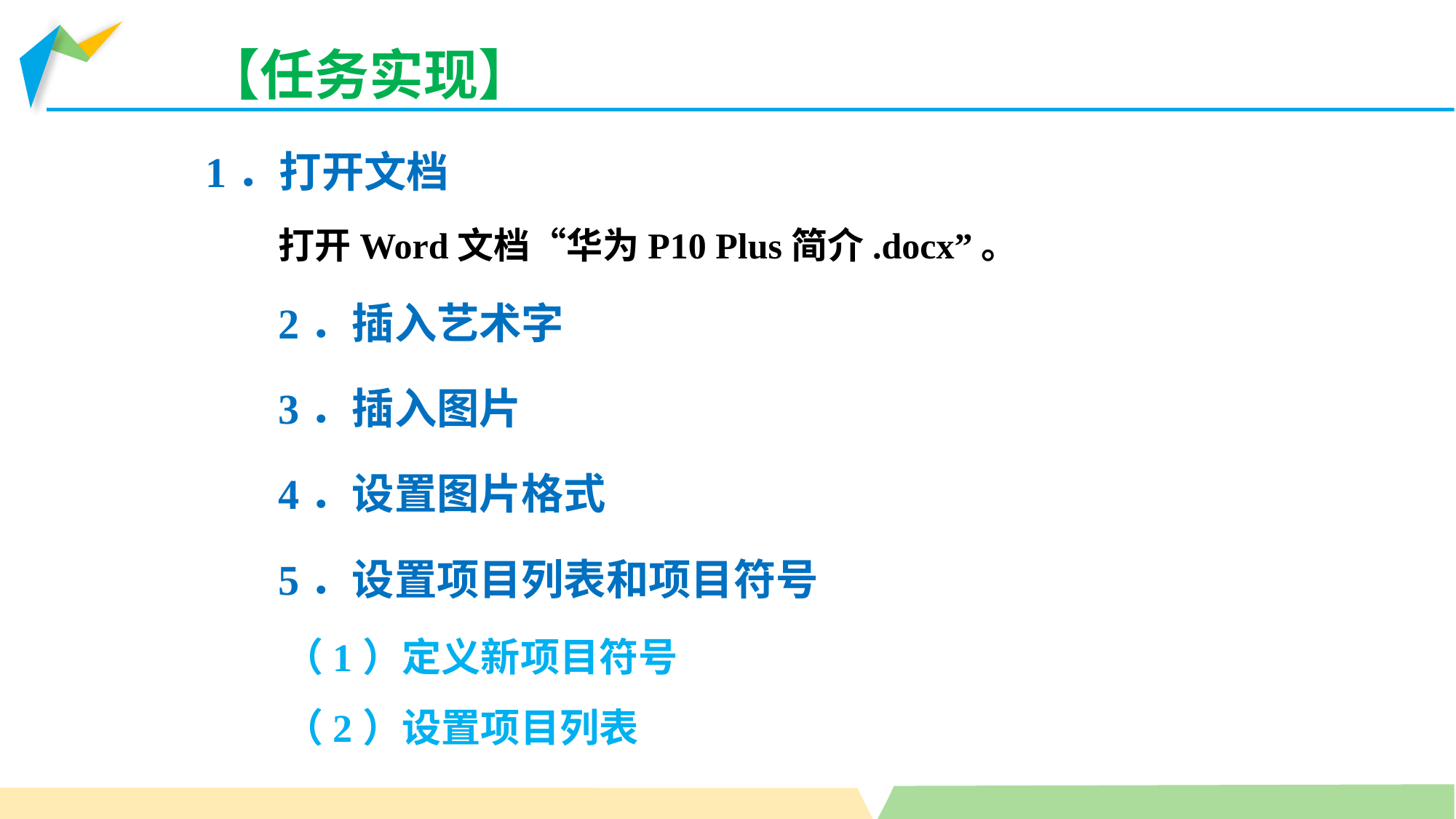

【任务实现】
1．打开文档
打开Word文档“华为P10 Plus简介.docx”。
2．插入艺术字
3．插入图片
4．设置图片格式
5．设置项目列表和项目符号
（1）定义新项目符号
（2）设置项目列表